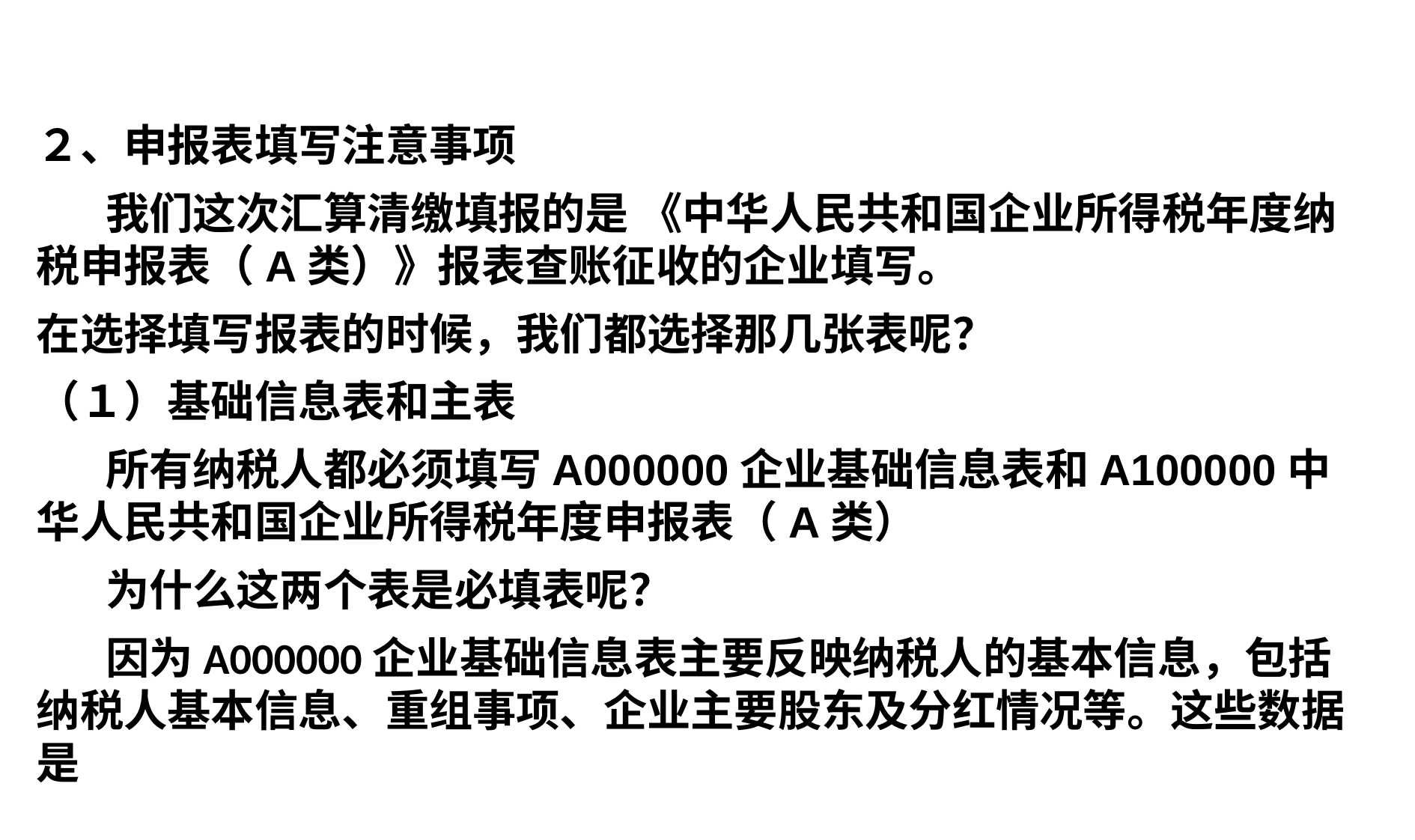

２、申报表填写注意事项
我们这次汇算清缴填报的是 《中华人民共和国企业所得税年度纳税申报表（A类）》报表查账征收的企业填写。
在选择填写报表的时候，我们都选择那几张表呢？
（１）基础信息表和主表
所有纳税人都必须填写A000000企业基础信息表和A100000中华人民共和国企业所得税年度申报表（A类）
为什么这两个表是必填表呢？
因为A000000企业基础信息表主要反映纳税人的基本信息，包括纳税人基本信息、重组事项、企业主要股东及分红情况等。这些数据是